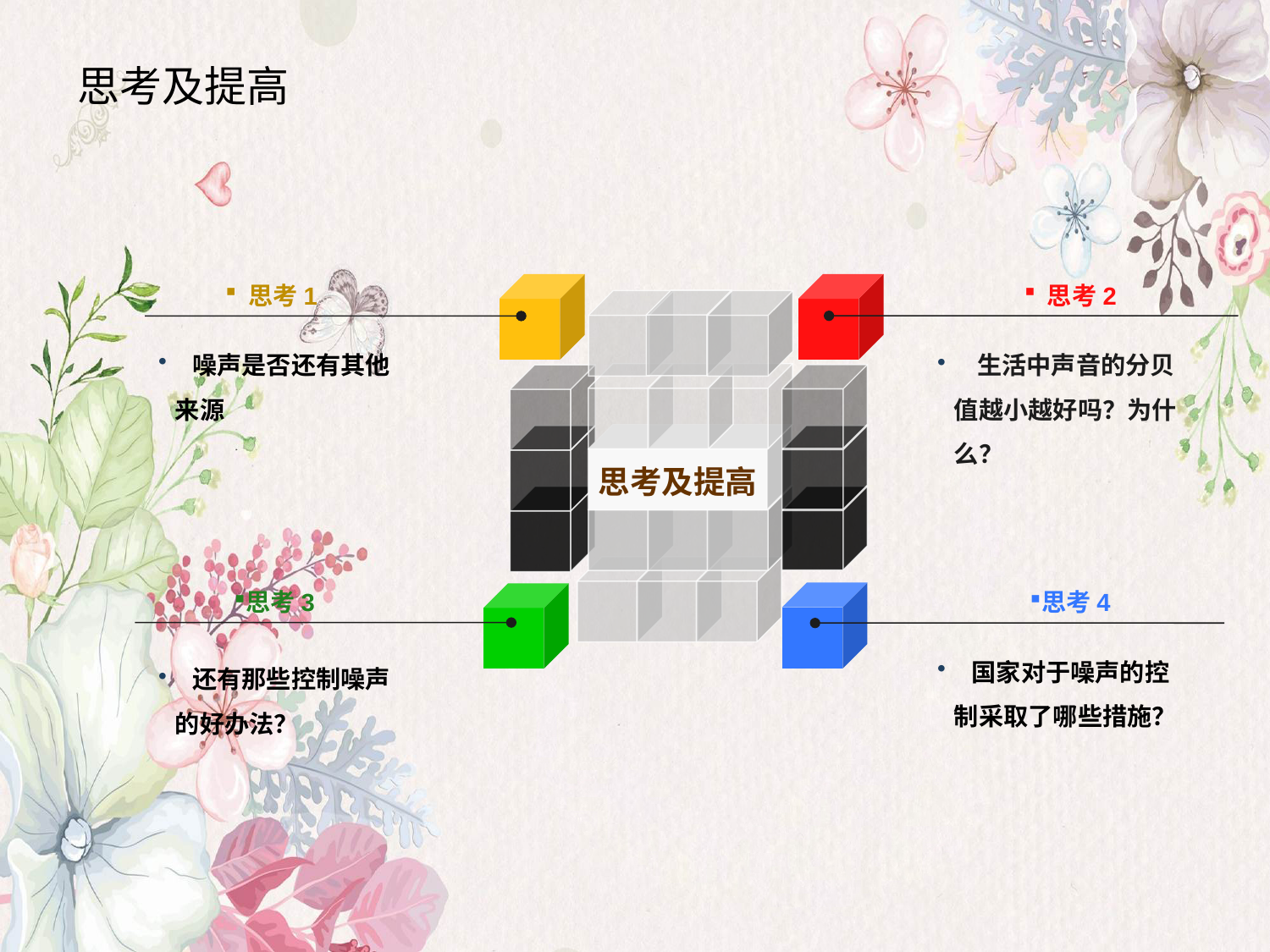

# 思考及提高
 思考1

 思考2

  噪声是否还有其他来源
   生活中声音的分贝值越小越好吗？为什么？

思考及提高

思考3
思考4

  国家对于噪声的控制采取了哪些措施？
  还有那些控制噪声的好办法？